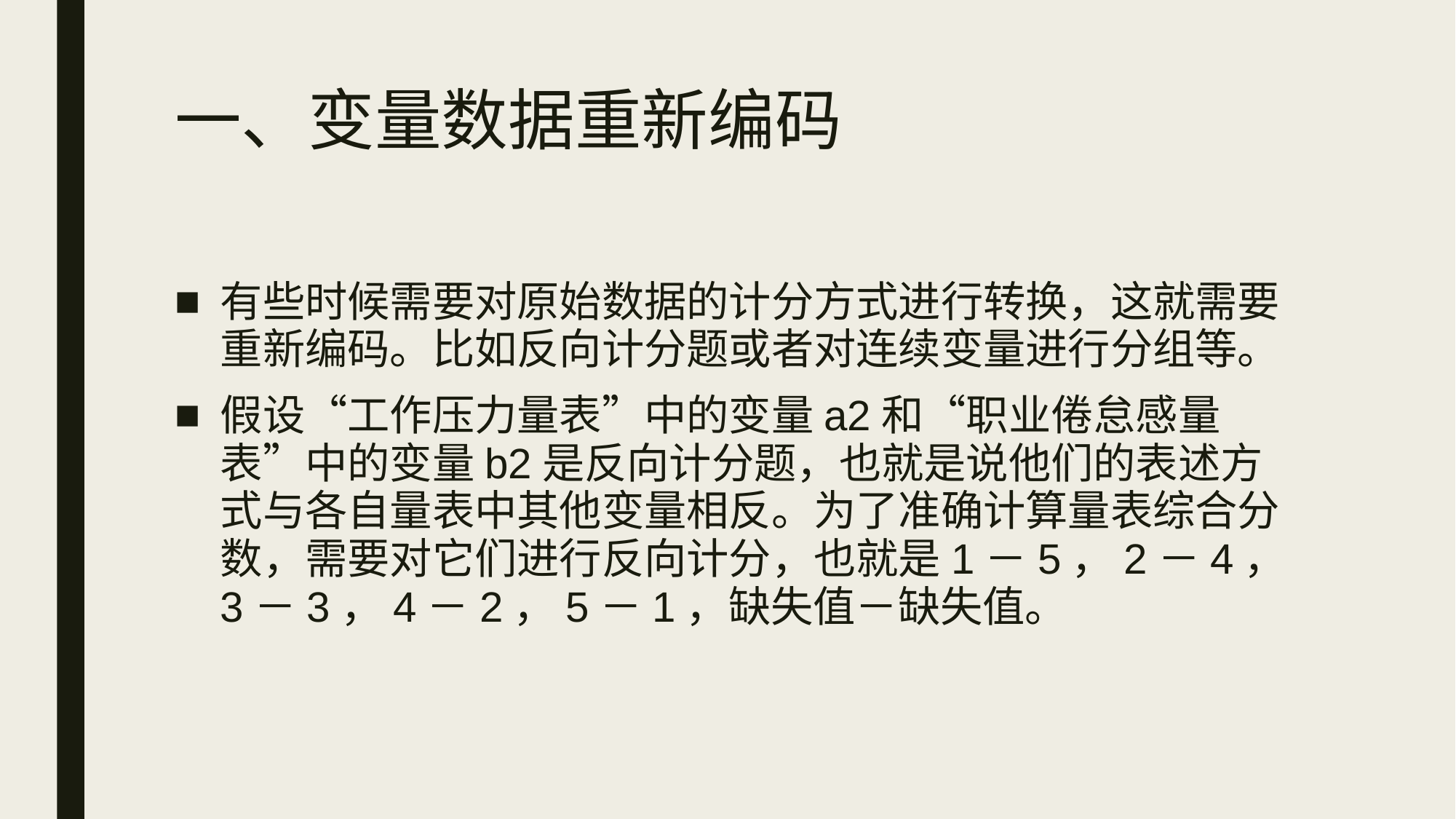

# 一、变量数据重新编码
有些时候需要对原始数据的计分方式进行转换，这就需要重新编码。比如反向计分题或者对连续变量进行分组等。
假设“工作压力量表”中的变量a2和“职业倦怠感量表”中的变量b2是反向计分题，也就是说他们的表述方式与各自量表中其他变量相反。为了准确计算量表综合分数，需要对它们进行反向计分，也就是1－5，2－4，3－3，4－2，5－1，缺失值－缺失值。